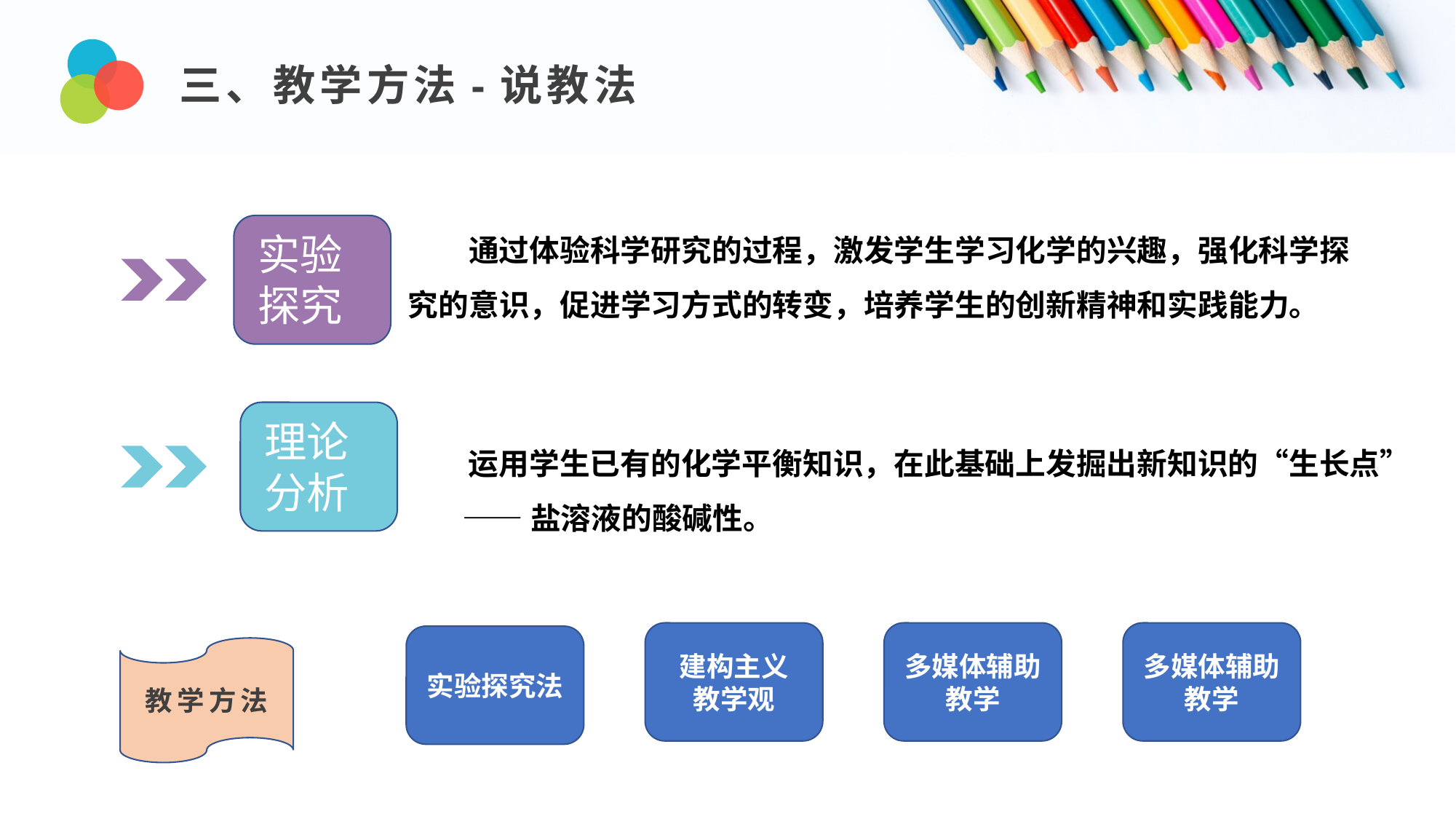

三、教学方法-说教法
通过体验科学研究的过程，激发学生学习化学的兴趣，强化科学探究的意识，促进学习方式的转变，培养学生的创新精神和实践能力。

实验探究

理论分析
运用学生已有的化学平衡知识，在此基础上发掘出新知识的“生长点”
——盐溶液的酸碱性。

建构主义
教学观
多媒体辅助教学
多媒体辅助教学
实验探究法
教学方法